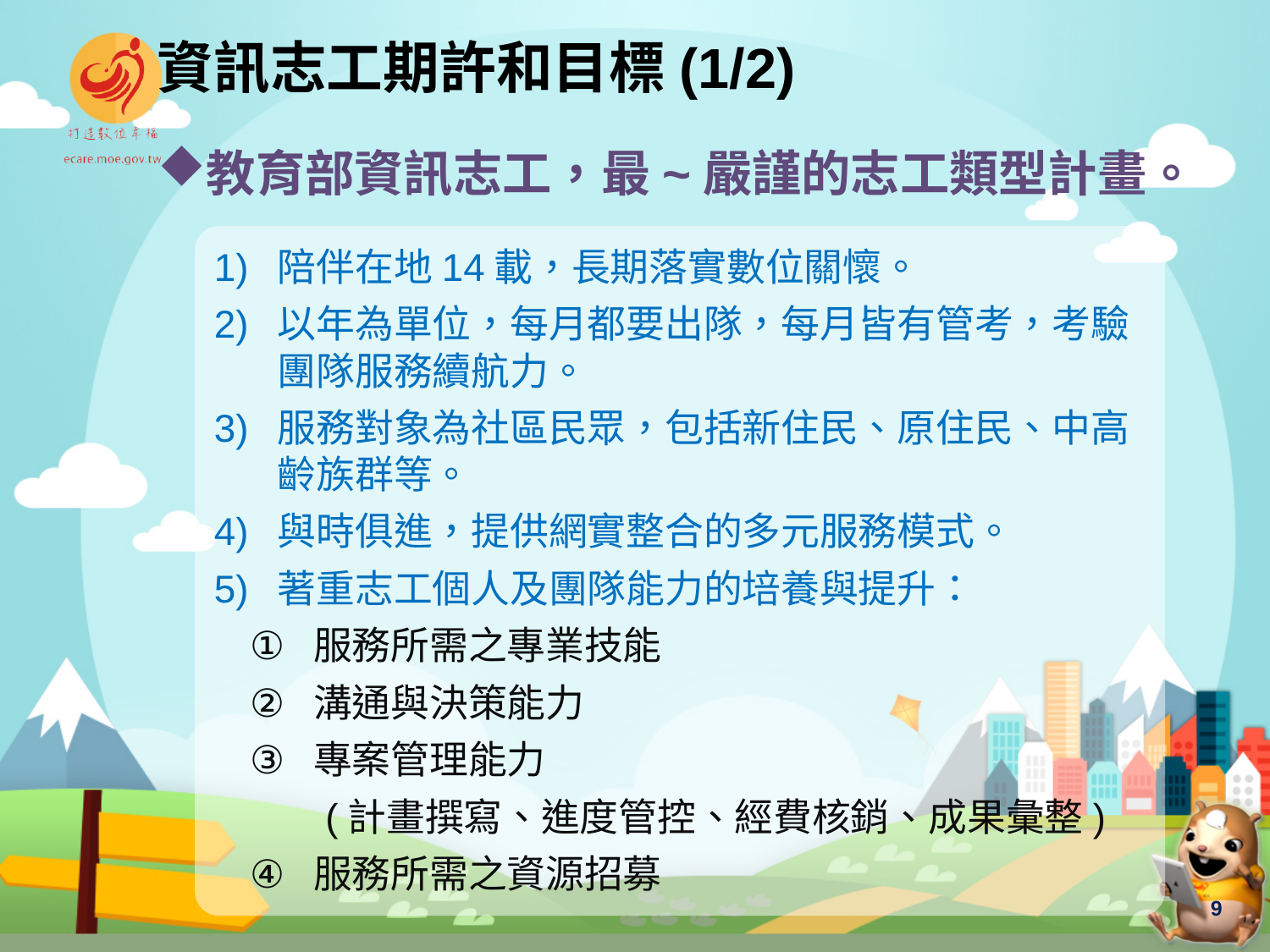

資訊志工期許和目標(1/2)

教育部資訊志工，最~嚴謹的志工類型計畫。

陪伴在地14載，長期落實數位關懷。
以年為單位，每月都要出隊，每月皆有管考，考驗團隊服務續航力。
服務對象為社區民眾，包括新住民、原住民、中高齡族群等。
與時俱進，提供網實整合的多元服務模式。
著重志工個人及團隊能力的培養與提升：
服務所需之專業技能
溝通與決策能力
專案管理能力
       (計畫撰寫、進度管控、經費核銷、成果彙整)
服務所需之資源招募
9